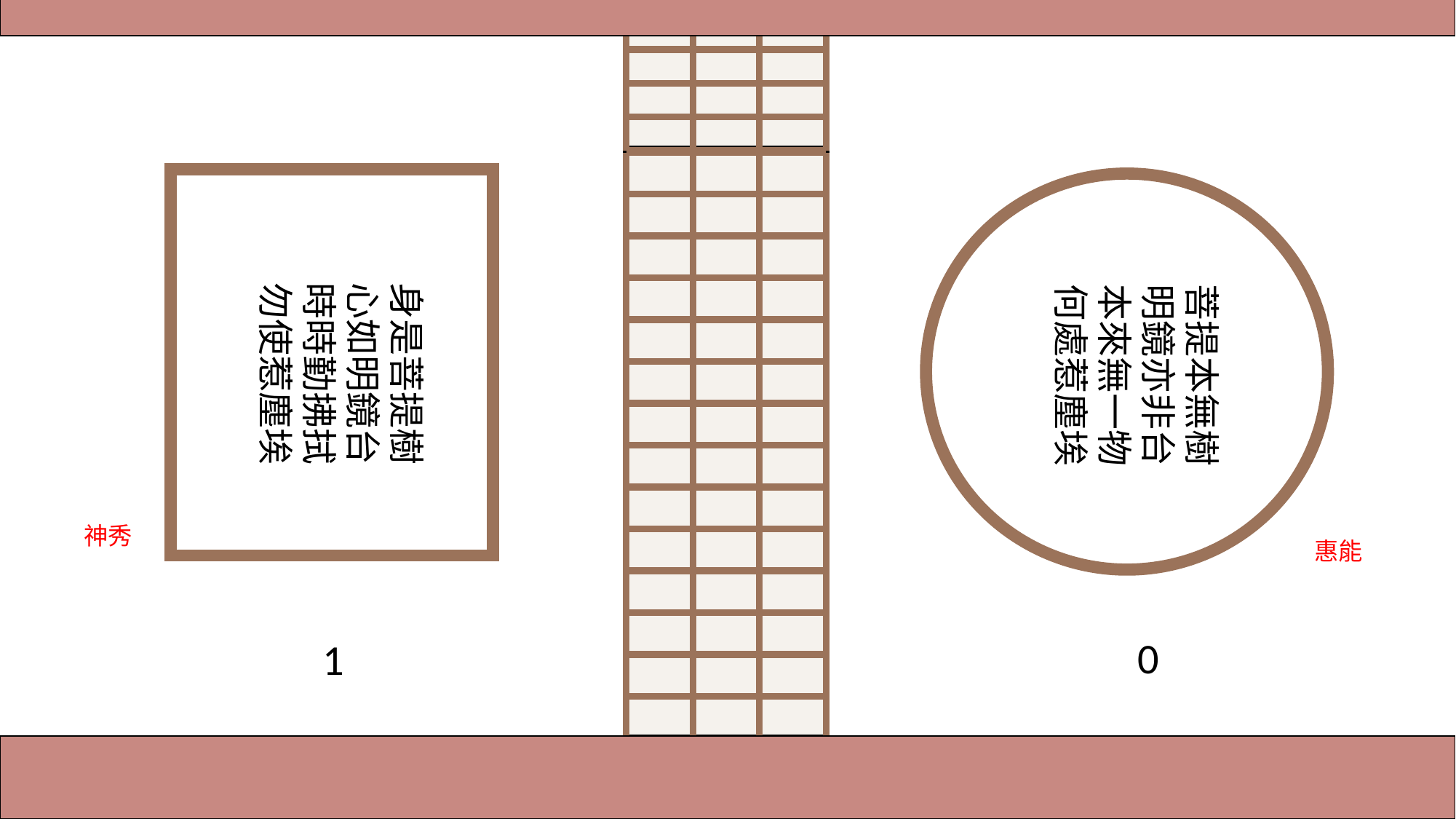

身是菩提樹
心如明鏡台
時時勤拂拭
勿使惹塵埃
菩提本無樹
明鏡亦非台
本來無一物
何處惹塵埃
神秀
惠能
0
1